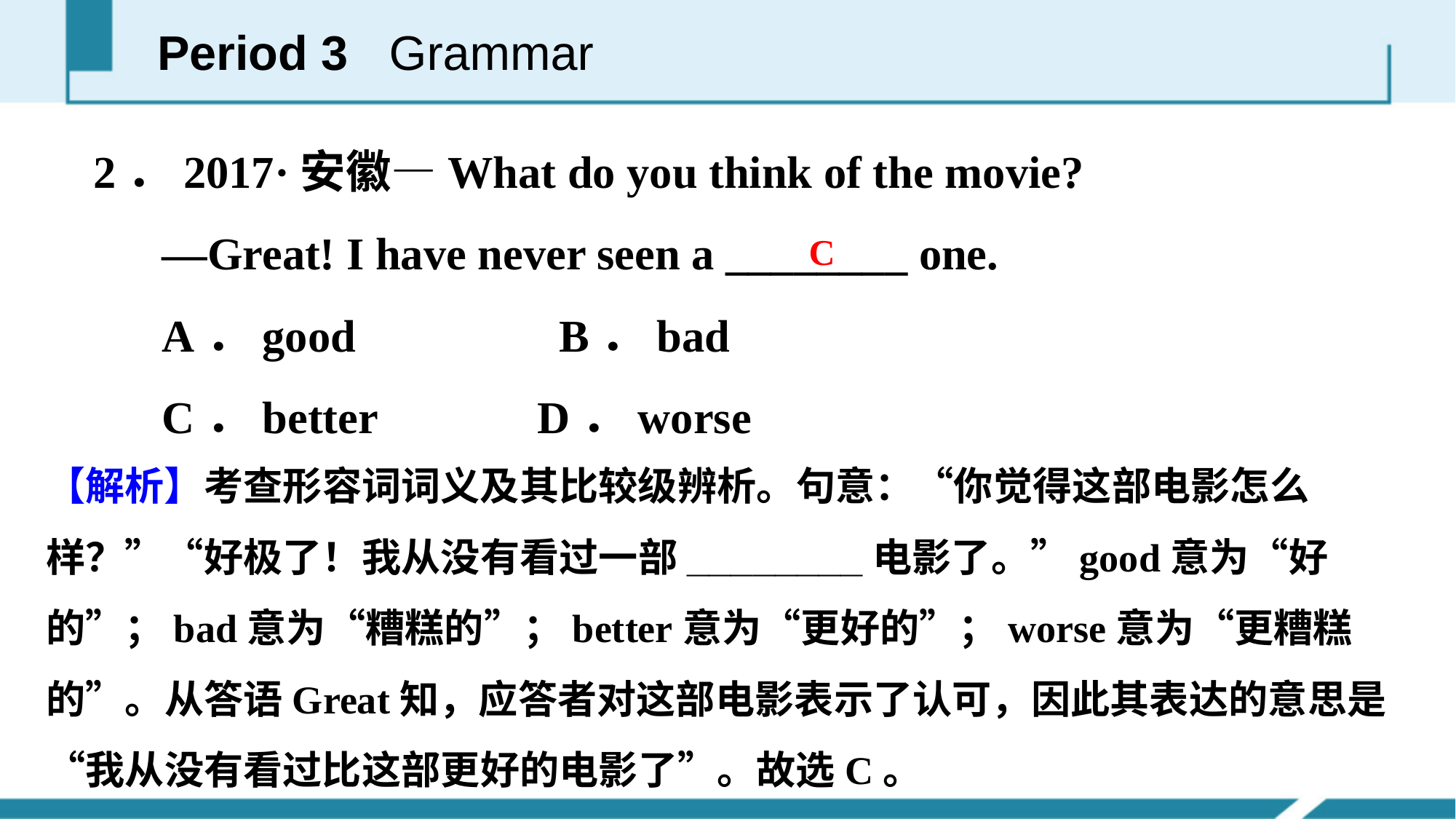

Period 3   Grammar
2．2017·安徽—What do you think of the movie?
      —Great! I have never seen a ________ one.
      A．good　　　　B．bad
      C．better              D．worse
C
【解析】考查形容词词义及其比较级辨析。句意：“你觉得这部电影怎么样？”“好极了！我从没有看过一部________电影了。”good意为“好的”；bad意为“糟糕的”；better意为“更好的”；worse意为“更糟糕的”。从答语Great知，应答者对这部电影表示了认可，因此其表达的意思是“我从没有看过比这部更好的电影了”。故选C。